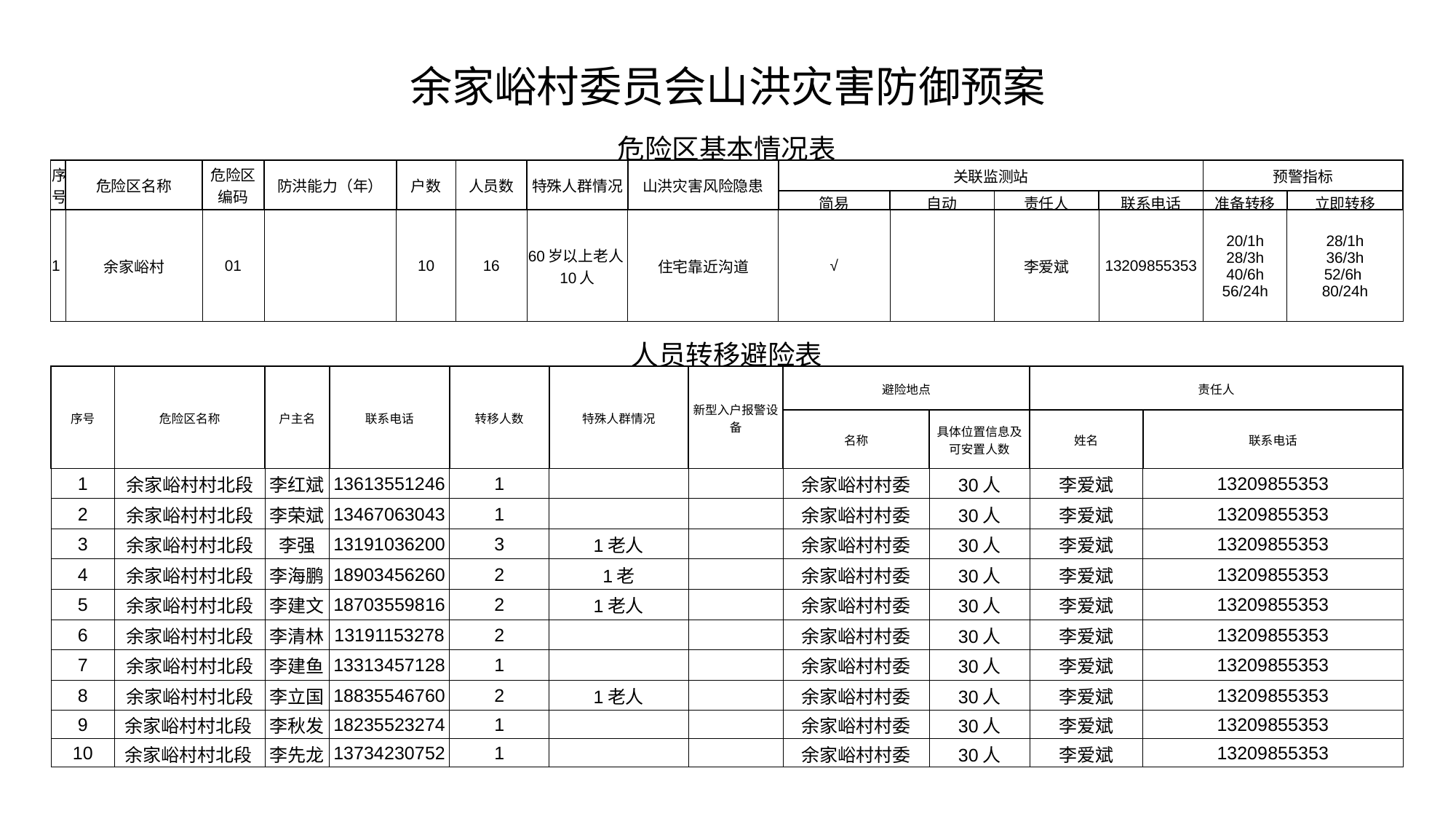

余家峪村委员会山洪灾害防御预案

| 危险区基本情况表 |  |  |  |  |  |  |  |  |  |  |  |  |  |
| --- | --- | --- | --- | --- | --- | --- | --- | --- | --- | --- | --- | --- | --- |
| 序号 | 危险区名称 | 危险区编码 | 防洪能力（年） | 户数 | 人员数 | 特殊人群情况 | 山洪灾害风险隐患 | 关联监测站 |  |  |  | 预警指标 |  |
|  |  |  |  |  |  |  |  | 简易 | 自动 | 责任人 | 联系电话 | 准备转移 | 立即转移 |
| 1 | 余家峪村 | 01 |  | 10 | 16 | 60岁以上老人10人 | 住宅靠近沟道 | √ |  | 李爱斌 | 13209855353 | 20/1h 28/3h 40/6h 56/24h | 28/1h 36/3h 52/6h 80/24h |
| 人员转移避险表 |  |  |  |  |  |  |  |  |  |  |
| --- | --- | --- | --- | --- | --- | --- | --- | --- | --- | --- |
| 序号 | 危险区名称 | 户主名 | 联系电话 | 转移人数 | 特殊人群情况 | 新型入户报警设备 | 避险地点 |  | 责任人 |  |
|  |  |  |  |  |  |  | 名称 | 具体位置信息及 可安置人数 | 姓名 | 联系电话 |
| 1 | 余家峪村村北段 | 李红斌 | 13613551246 | 1 |  |  | 余家峪村村委 | 30人 | 李爱斌 | 13209855353 |
| 2 | 余家峪村村北段 | 李荣斌 | 13467063043 | 1 |  |  | 余家峪村村委 | 30人 | 李爱斌 | 13209855353 |
| 3 | 余家峪村村北段 | 李强 | 13191036200 | 3 | 1老人 |  | 余家峪村村委 | 30人 | 李爱斌 | 13209855353 |
| 4 | 余家峪村村北段 | 李海鹏 | 18903456260 | 2 | 1老 |  | 余家峪村村委 | 30人 | 李爱斌 | 13209855353 |
| 5 | 余家峪村村北段 | 李建文 | 18703559816 | 2 | 1老人 |  | 余家峪村村委 | 30人 | 李爱斌 | 13209855353 |
| 6 | 余家峪村村北段 | 李清林 | 13191153278 | 2 |  |  | 余家峪村村委 | 30人 | 李爱斌 | 13209855353 |
| 7 | 余家峪村村北段 | 李建鱼 | 13313457128 | 1 |  |  | 余家峪村村委 | 30人 | 李爱斌 | 13209855353 |
| 8 | 余家峪村村北段 | 李立国 | 18835546760 | 2 | 1老人 |  | 余家峪村村委 | 30人 | 李爱斌 | 13209855353 |
| 9 | 余家峪村村北段 | 李秋发 | 18235523274 | 1 |  |  | 余家峪村村委 | 30人 | 李爱斌 | 13209855353 |
| 10 | 余家峪村村北段 | 李先龙 | 13734230752 | 1 |  |  | 余家峪村村委 | 30人 | 李爱斌 | 13209855353 |